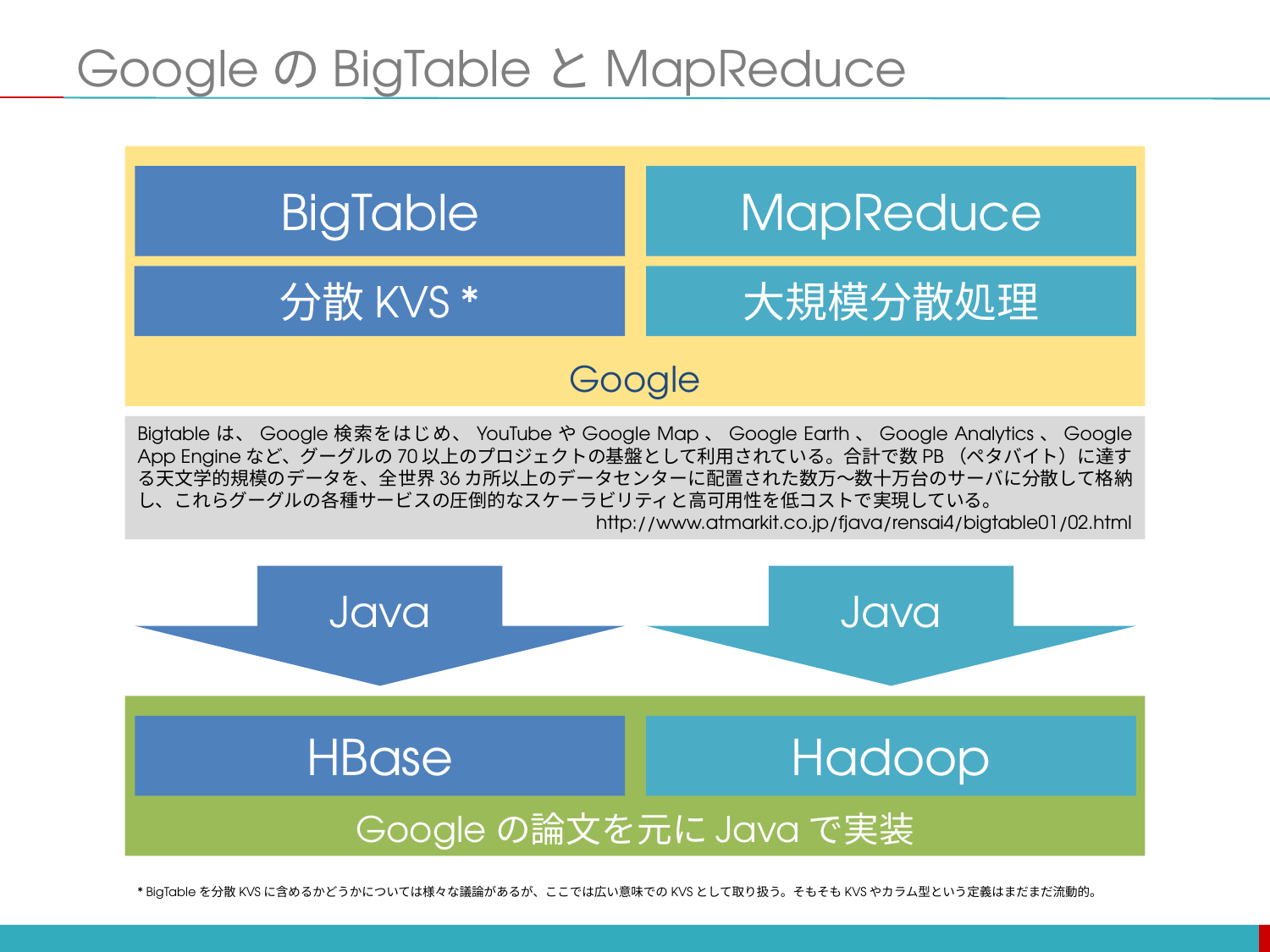

# GoogleのBigTableとMapReduce
Google
BigTable
MapReduce
分散KVS *
大規模分散処理
Bigtableは、Google検索をはじめ、YouTubeやGoogle Map、Google Earth、Google Analytics、Google App Engineなど、グーグルの70以上のプロジェクトの基盤として利用されている。合計で数PB（ペタバイト）に達する天文学的規模のデータを、全世界36カ所以上のデータセンターに配置された数万～数十万台のサーバに分散して格納し、これらグーグルの各種サービスの圧倒的なスケーラビリティと高可用性を低コストで実現している。
http://www.atmarkit.co.jp/fjava/rensai4/bigtable01/02.html
Java
Java
Googleの論文を元にJavaで実装
HBase
Hadoop
* BigTableを分散KVSに含めるかどうかについては様々な議論があるが、ここでは広い意味でのKVSとして取り扱う。そもそもKVSやカラム型という定義はまだまだ流動的。